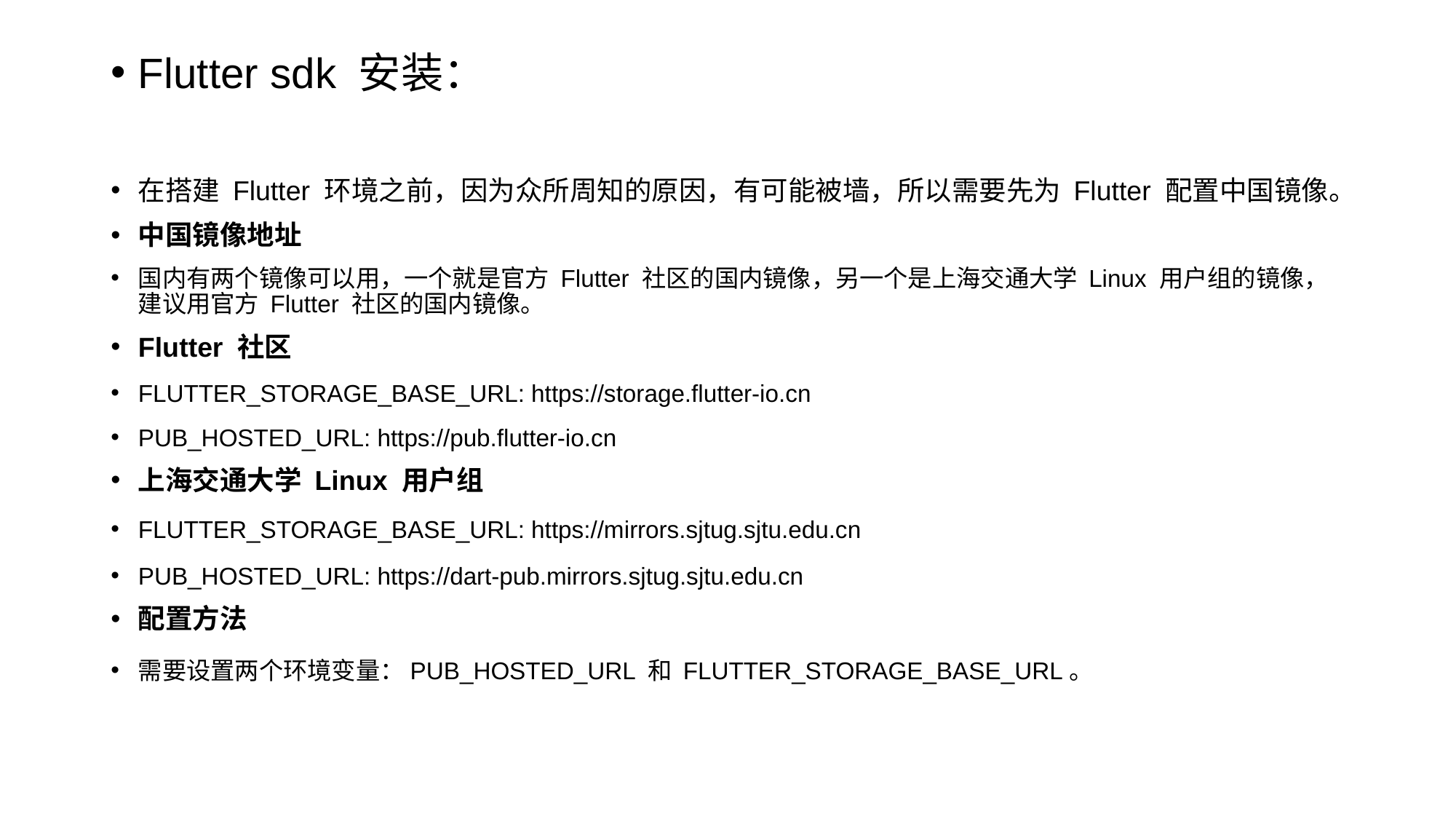

Flutter sdk 安装：

在搭建 Flutter 环境之前，因为众所周知的原因，有可能被墙，所以需要先为 Flutter 配置中国镜像。
中国镜像地址
国内有两个镜像可以用，一个就是官方 Flutter 社区的国内镜像，另一个是上海交通大学 Linux 用户组的镜像，建议用官方 Flutter 社区的国内镜像。
Flutter 社区
FLUTTER_STORAGE_BASE_URL: https://storage.flutter-io.cn
PUB_HOSTED_URL: https://pub.flutter-io.cn
上海交通大学 Linux 用户组
FLUTTER_STORAGE_BASE_URL: https://mirrors.sjtug.sjtu.edu.cn
PUB_HOSTED_URL: https://dart-pub.mirrors.sjtug.sjtu.edu.cn
配置方法
需要设置两个环境变量：PUB_HOSTED_URL 和 FLUTTER_STORAGE_BASE_URL。